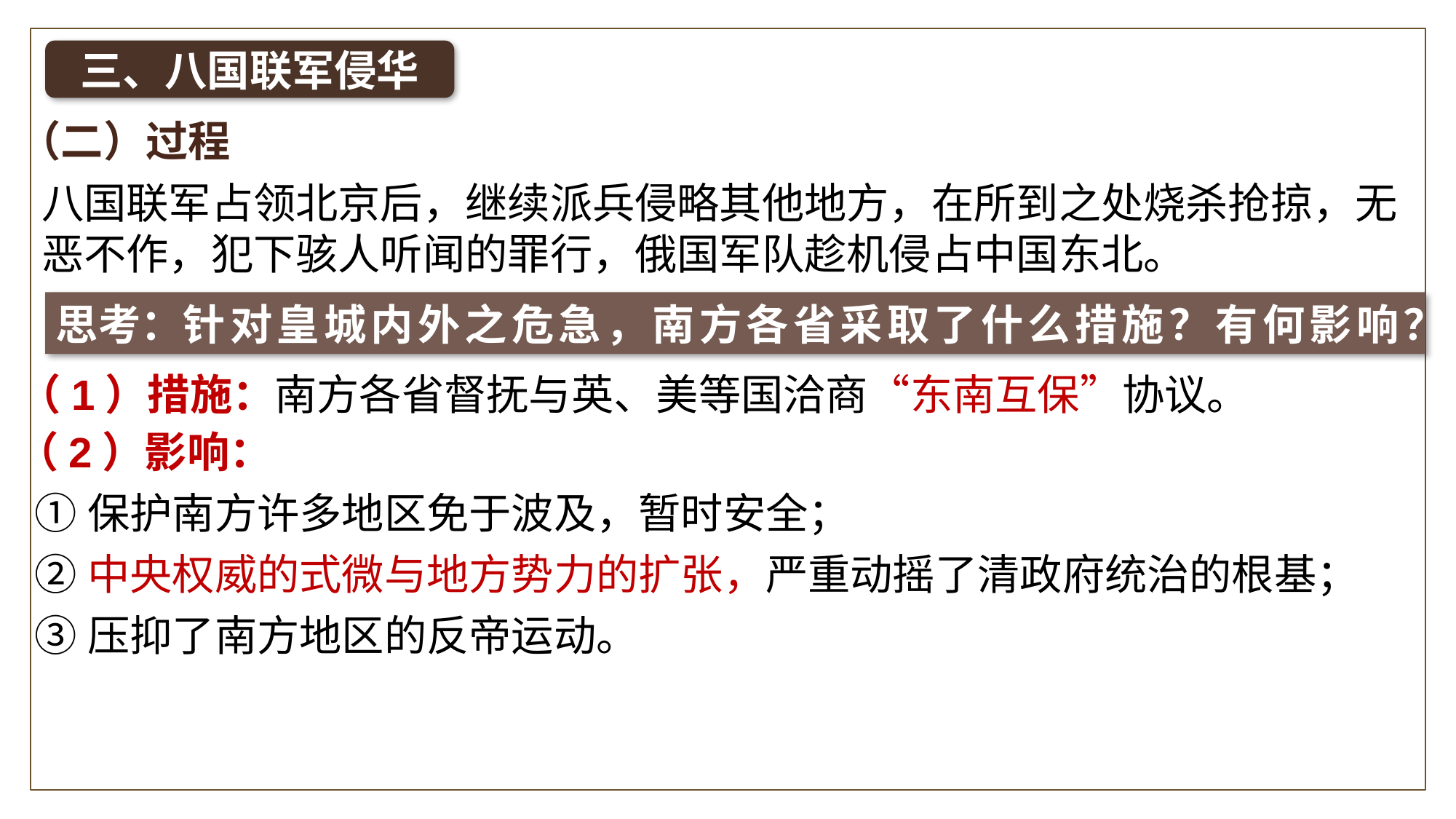

三、八国联军侵华
（二）过程
八国联军占领北京后，继续派兵侵略其他地方，在所到之处烧杀抢掠，无恶不作，犯下骇人听闻的罪行，俄国军队趁机侵占中国东北。
思考：针对皇城内外之危急，南方各省采取了什么措施？有何影响？
（1）措施：南方各省督抚与英、美等国洽商“东南互保”协议。
（2）影响：
  ①保护南方许多地区免于波及，暂时安全；
  ②中央权威的式微与地方势力的扩张，严重动摇了清政府统治的根基；
  ③压抑了南方地区的反帝运动。